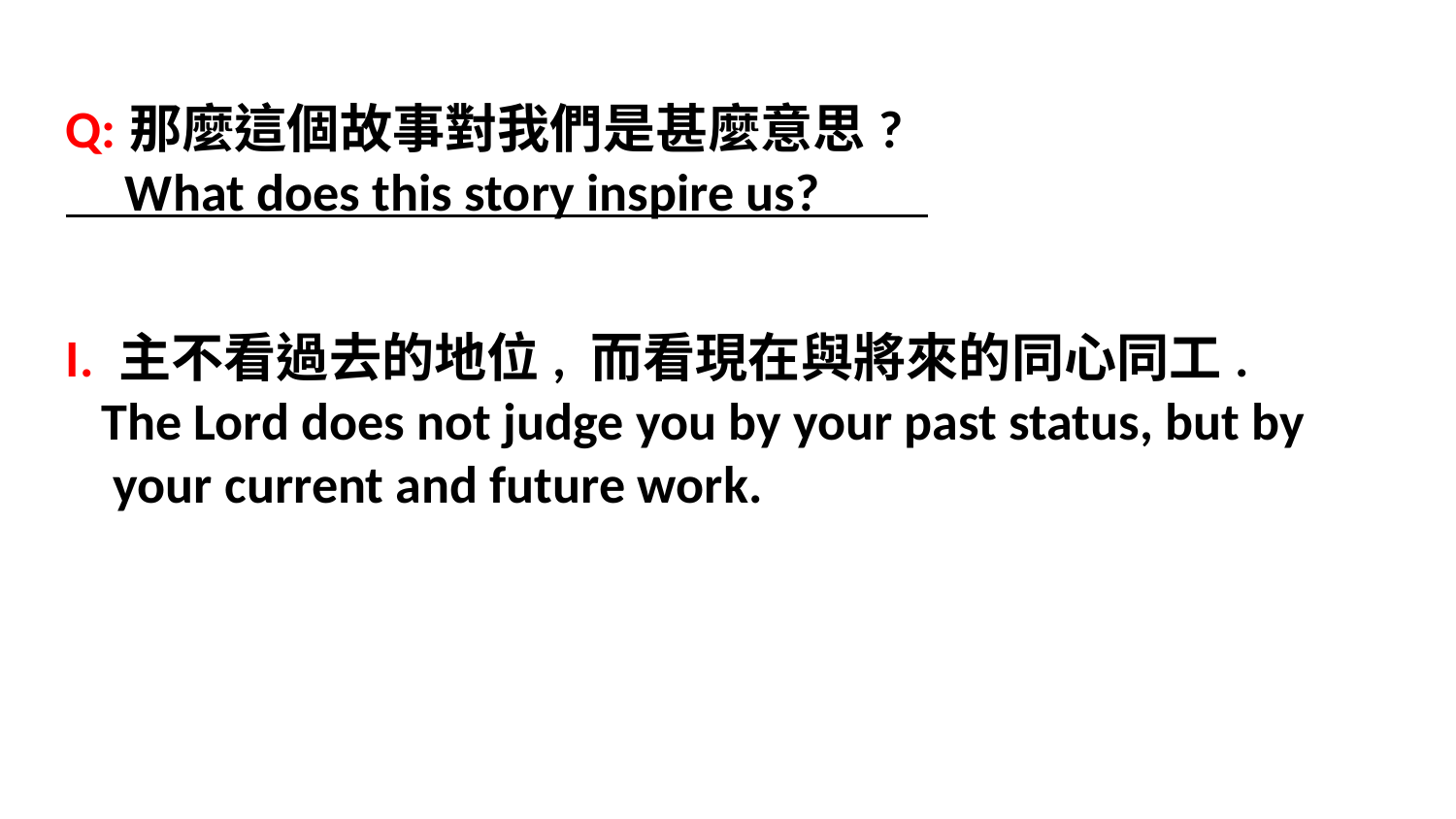

Q:那麼這個故事對我們是甚麼意思?
     What does this story inspire us?
I. 主不看過去的地位, 而看現在與將來的同心同工.
   The Lord does not judge you by your past status, but by
    your current and future work.